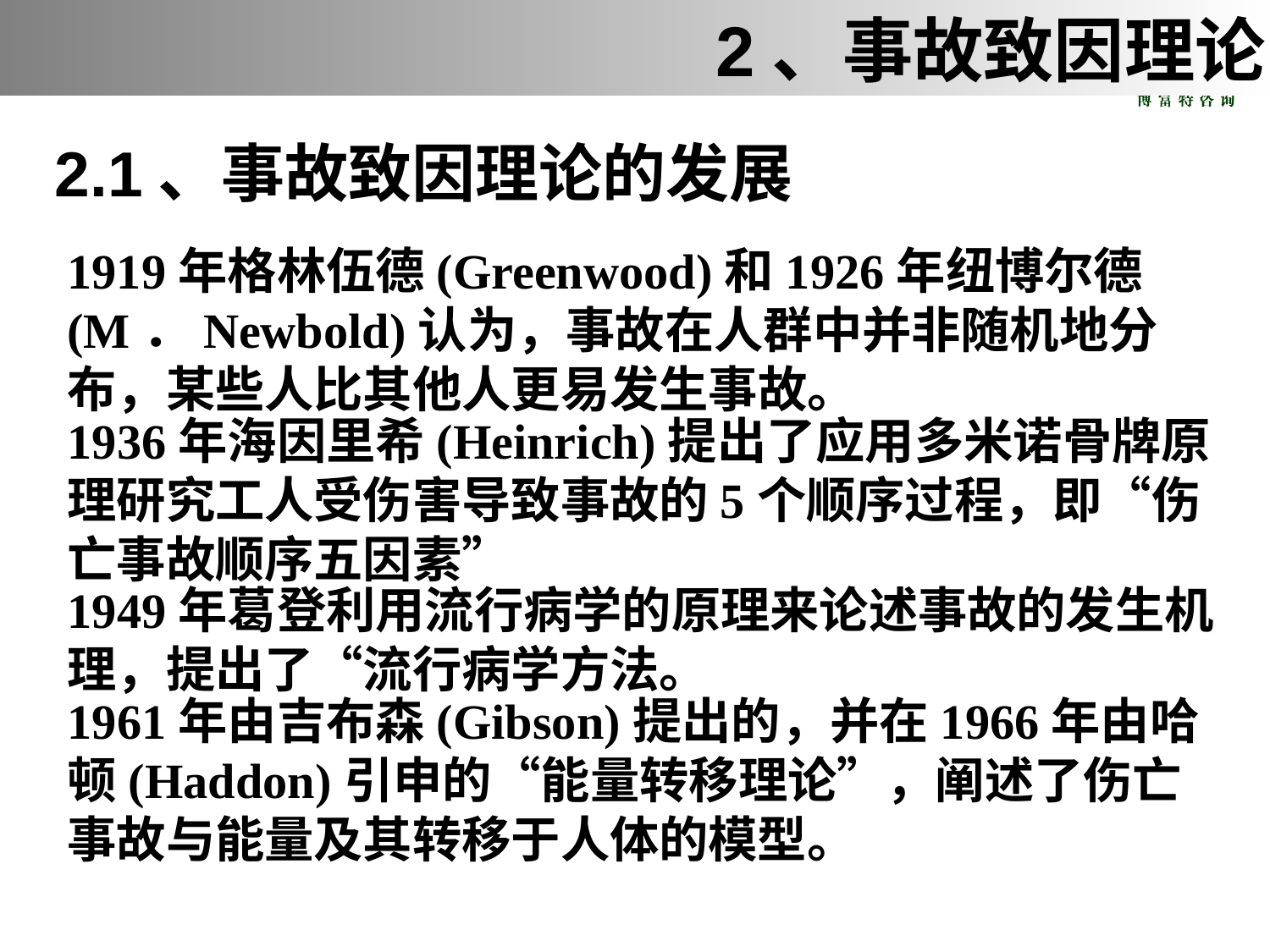

2、事故致因理论
2.1、事故致因理论的发展
1919年格林伍德(Greenwood)和1926年纽博尔德(M．Newbold)认为，事故在人群中并非随机地分布，某些人比其他人更易发生事故。
1936年海因里希(Heinrich)提出了应用多米诺骨牌原理研究工人受伤害导致事故的5个顺序过程，即“伤亡事故顺序五因素”
1949年葛登利用流行病学的原理来论述事故的发生机理，提出了“流行病学方法。
1961年由吉布森(Gibson)提出的，并在1966年由哈顿(Haddon)引申的“能量转移理论”，阐述了伤亡事故与能量及其转移于人体的模型。